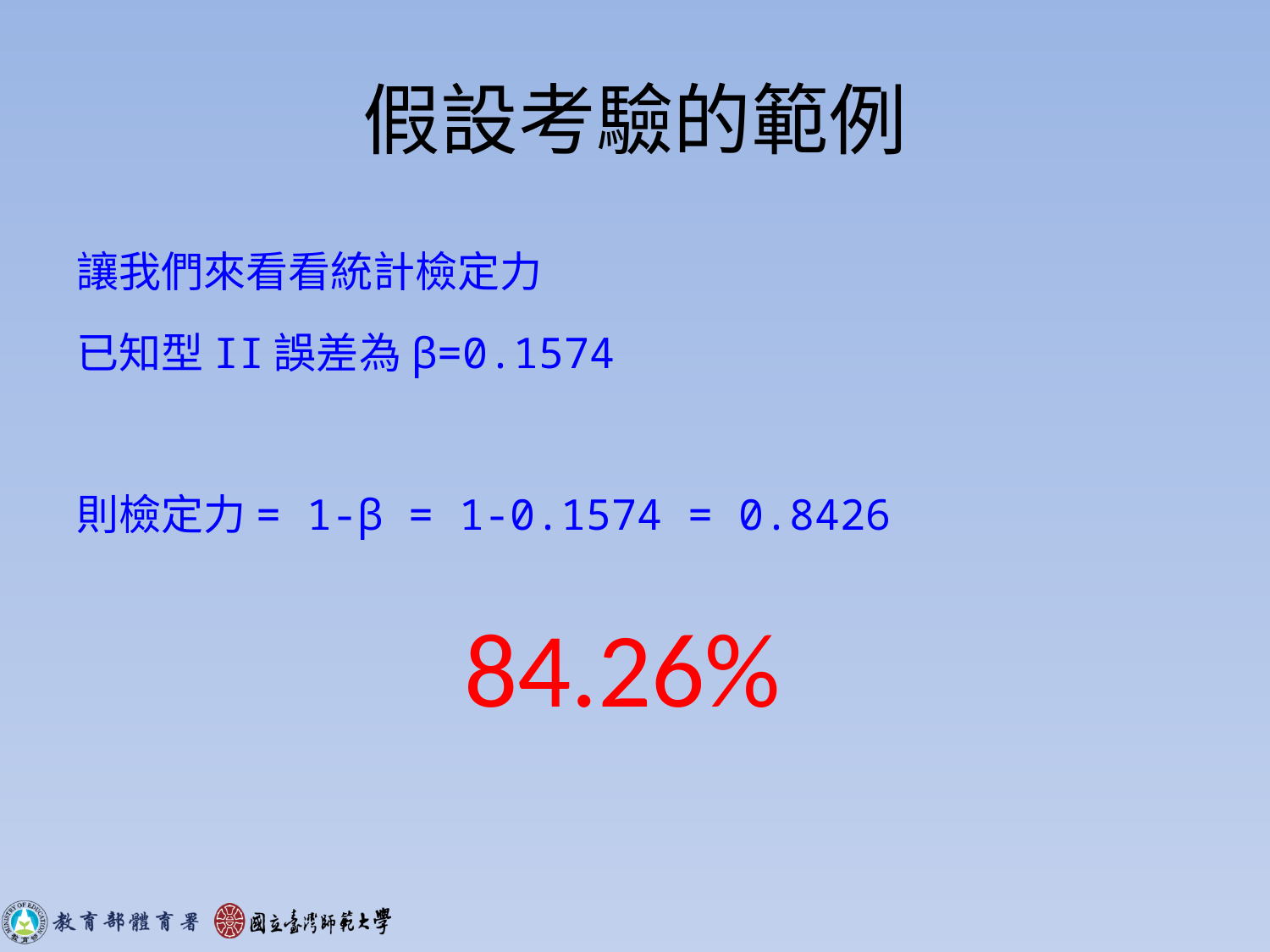

# 假設考驗的範例
讓我們來看看統計檢定力
已知型II誤差為β=0.1574

則檢定力= 1-β = 1-0.1574 = 0.8426

84.26%